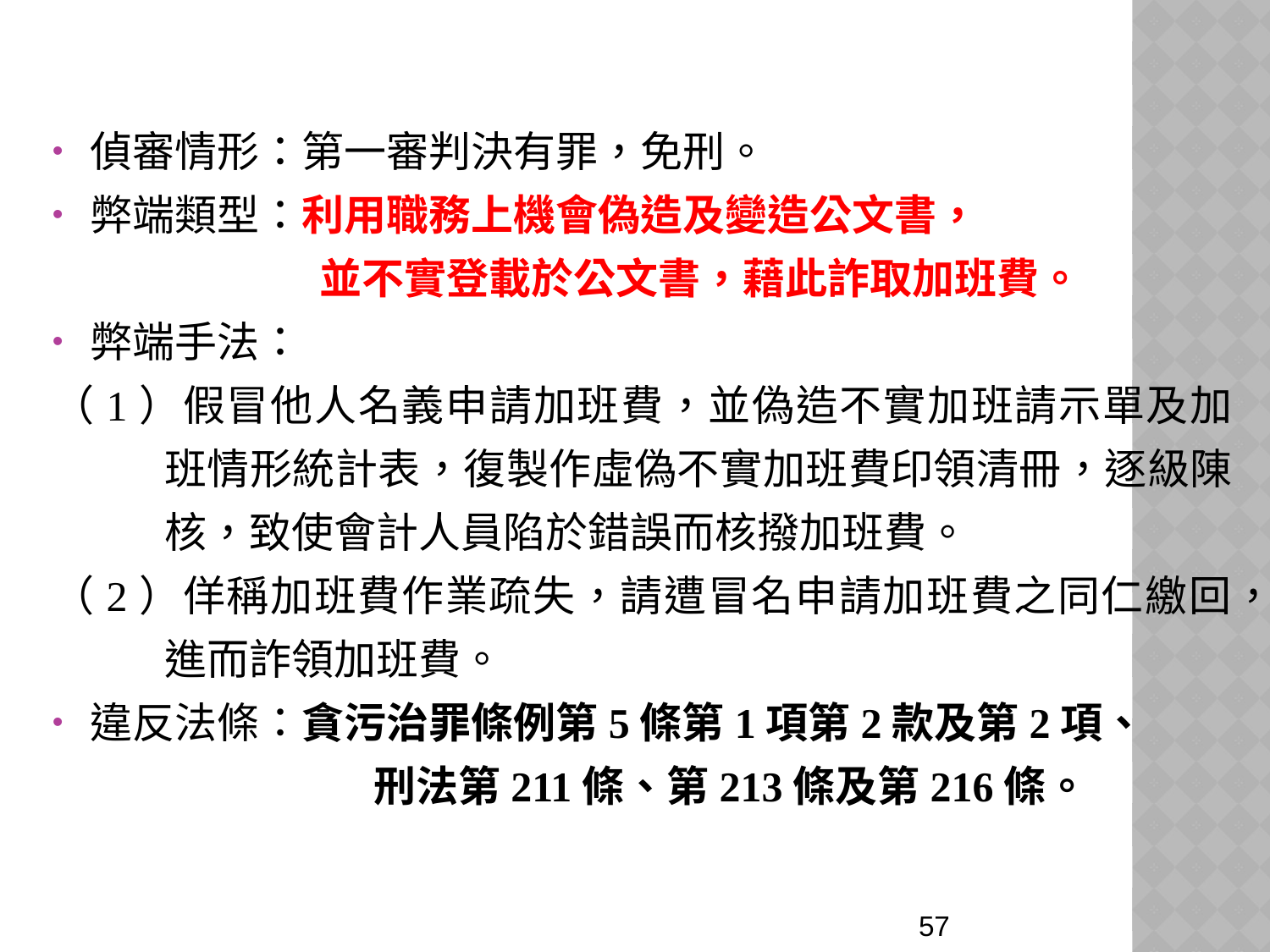

#
偵審情形：第一審判決有罪，免刑。
弊端類型：利用職務上機會偽造及變造公文書，
                           並不實登載於公文書，藉此詐取加班費。
弊端手法：
（1）假冒他人名義申請加班費，並偽造不實加班請示單及加班情形統計表，復製作虛偽不實加班費印領清冊，逐級陳核，致使會計人員陷於錯誤而核撥加班費。
（2）佯稱加班費作業疏失，請遭冒名申請加班費之同仁繳回，進而詐領加班費。
違反法條：貪污治罪條例第5條第1項第2款及第2項、
			  刑法第211條、第213條及第216條。

57